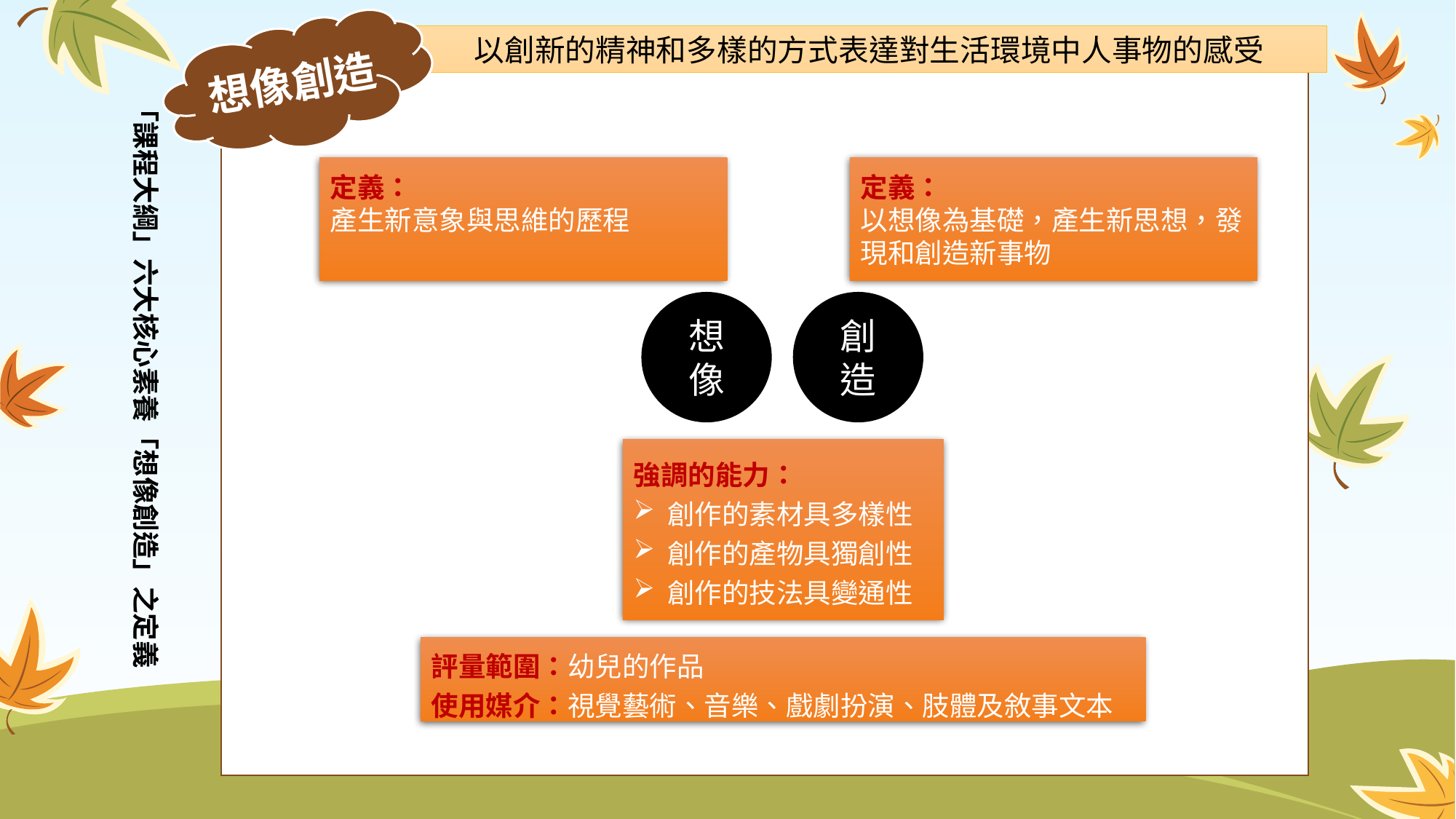

想像創造
以創新的精神和多樣的方式表達對生活環境中人事物的感受

「課程大綱」六大核心素養「想像創造」之定義
定義：
以想像為基礎，產生新思想，發現和創造新事物
定義：
產生新意象與思維的歷程

想像
創造
強調的能力：
創作的素材具多樣性
創作的產物具獨創性
創作的技法具變通性
評量範圍：幼兒的作品
使用媒介：視覺藝術、音樂、戲劇扮演、肢體及敘事文本